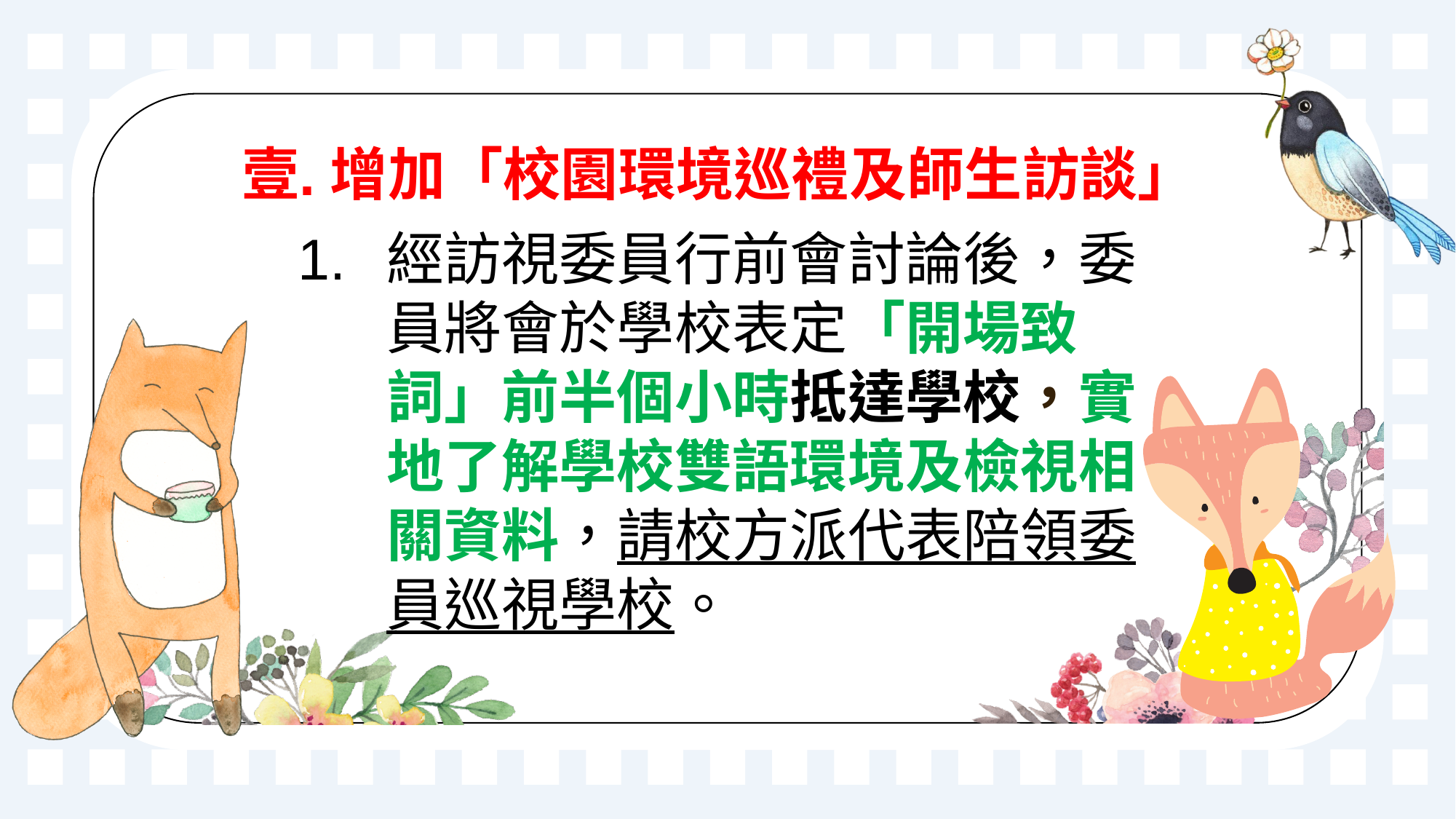

增加「校園環境巡禮及師生訪談」
經訪視委員行前會討論後，委員將會於學校表定「開場致詞」前半個小時抵達學校，實地了解學校雙語環境及檢視相關資料，請校方派代表陪領委員巡視學校。